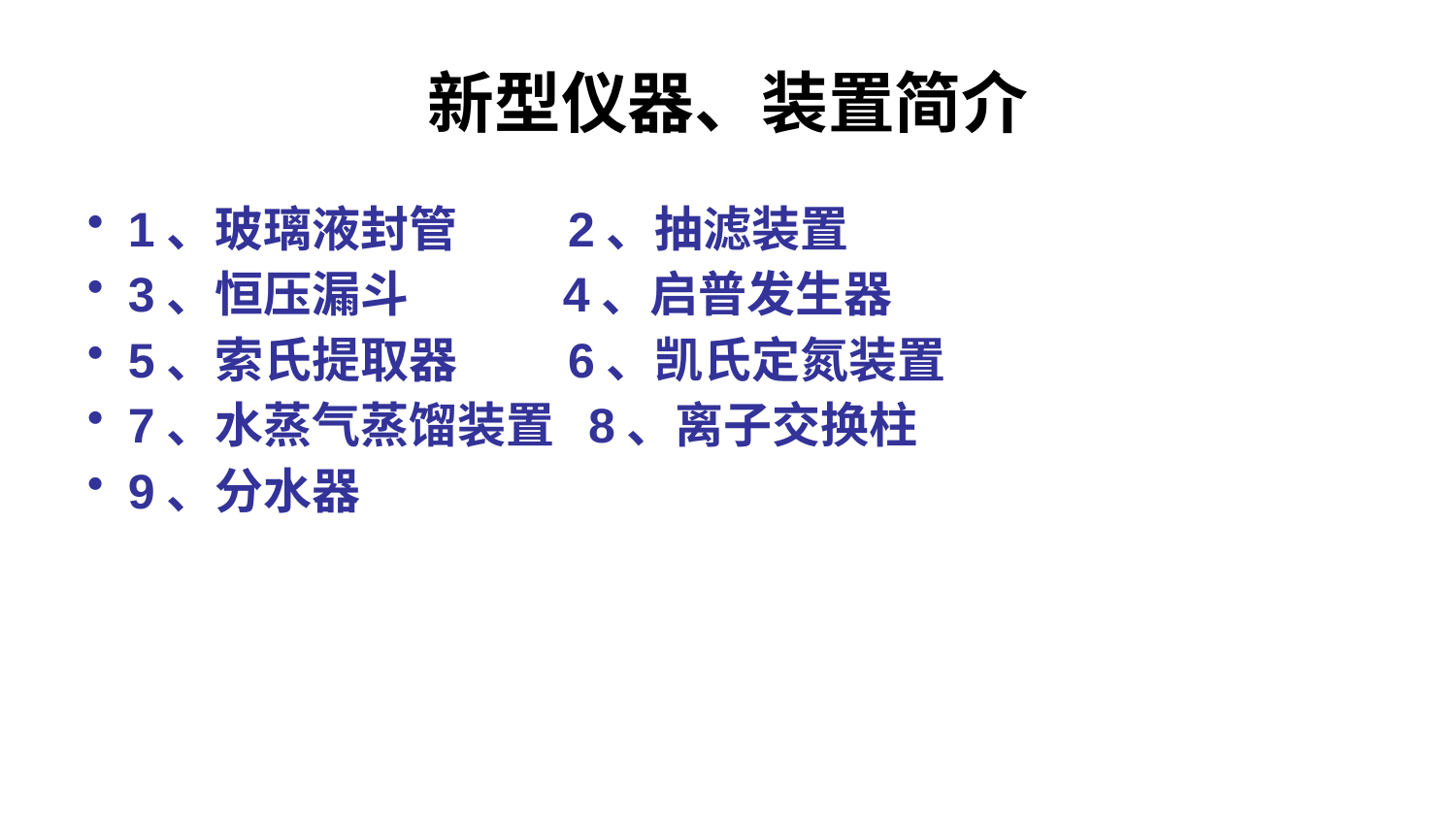

# 新型仪器、装置简介
1、玻璃液封管         2、抽滤装置
3、恒压漏斗             4、启普发生器
5、索氏提取器         6、凯氏定氮装置
7、水蒸气蒸馏装置  8、离子交换柱
9、分水器